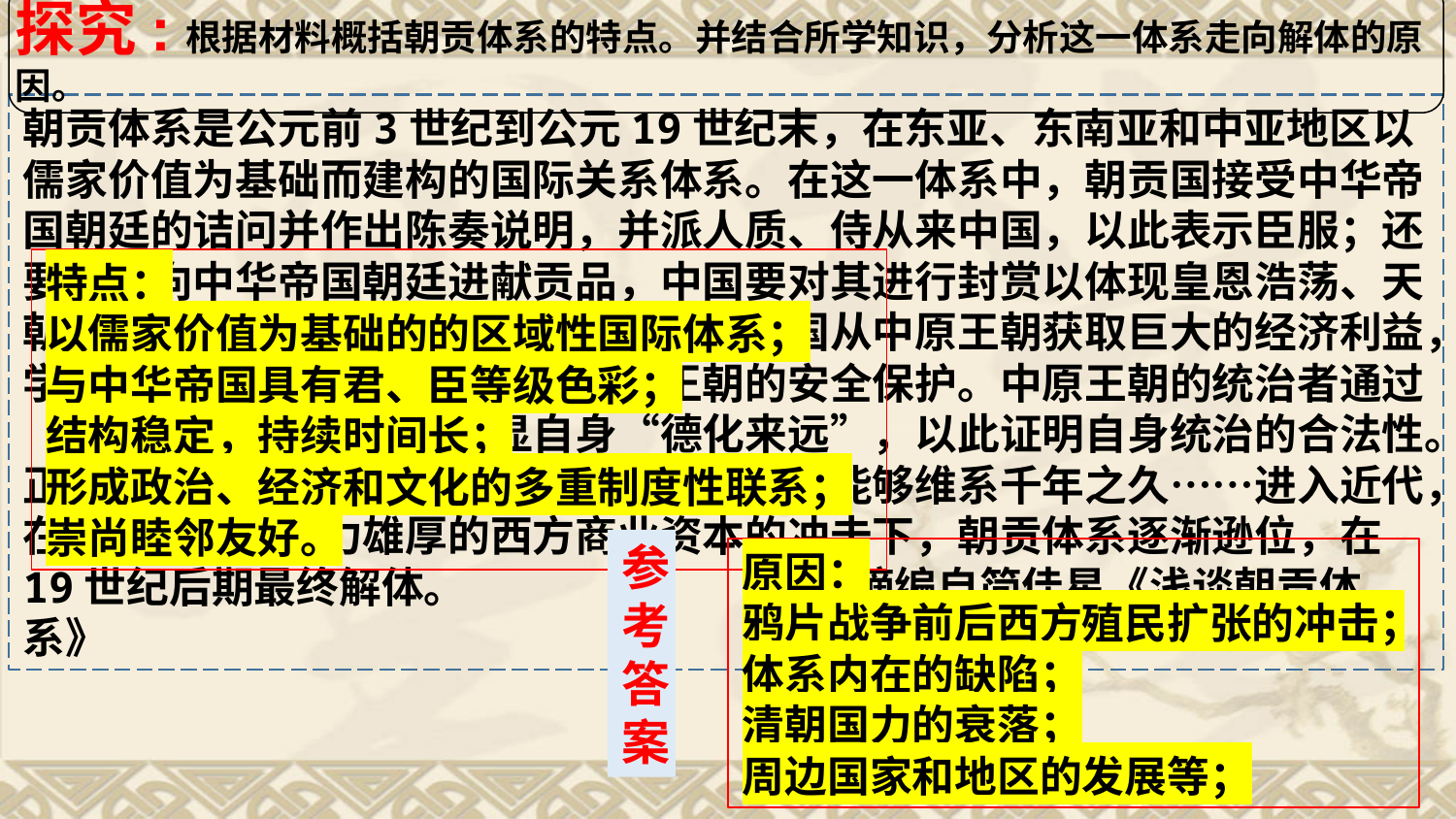

探究:根据材料概括朝贡体系的特点。并结合所学知识，分析这一体系走向解体的原因。
朝贡体系是公元前3世纪到公元19世纪末，在东亚、东南亚和中亚地区以儒家价值为基础而建构的国际关系体系。在这一体系中，朝贡国接受中华帝国朝廷的诘问并作出陈奏说明，并派人质、侍从来中国，以此表示臣服；还要定期向中华帝国朝廷进献贡品，中国要对其进行封赏以体现皇恩浩荡、天朝恩典。通过向中原王朝称臣纳贡，朝贡国从中原王朝获取巨大的经济利益，学习到先进的中原文化，获得中原王朝的安全保护。中原王朝的统治者通过“万邦来朝”的形式来彰显自身“德化来远”，以此证明自身统治的合法性。正是这种持续的相互需要，才使得朝贡体系能够维系千年之久……进入近代，在组织严密，实力雄厚的西方商业资本的冲击下，朝贡体系逐渐逊位，在19世纪后期最终解体。                               ——摘编自简佳星《浅谈朝贡体系》
特点：
以儒家价值为基础的的区域性国际体系；
与中华帝国具有君、臣等级色彩；
结构稳定，持续时间长；
形成政治、经济和文化的多重制度性联系；
崇尚睦邻友好。
参考答案
原因：
鸦片战争前后西方殖民扩张的冲击；
体系内在的缺陷；
清朝国力的衰落；
周边国家和地区的发展等；